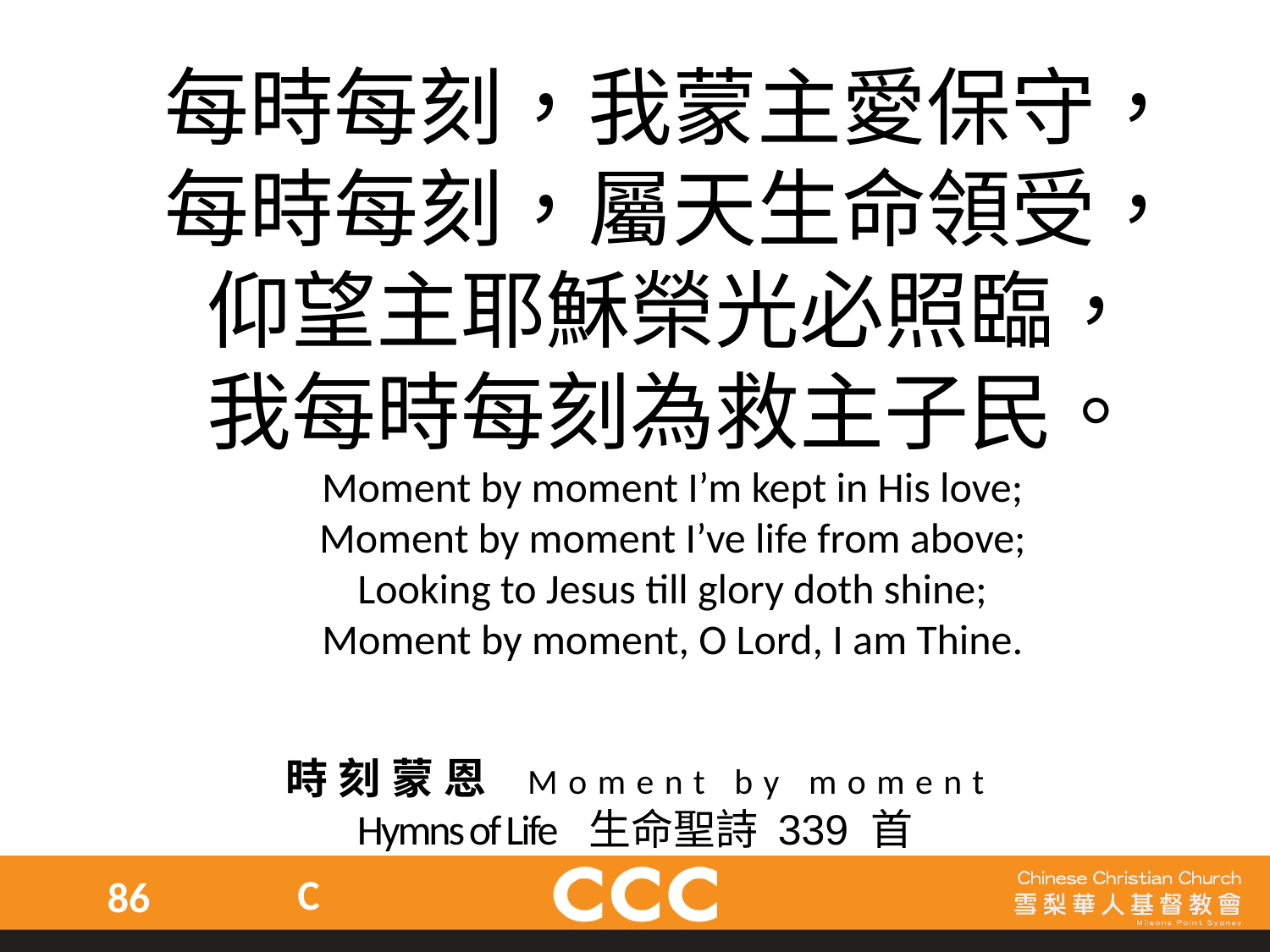

每時每刻，我蒙主愛保守，
每時每刻，屬天生命領受，
仰望主耶穌榮光必照臨，
我每時每刻為救主子民。
Moment by moment I’m kept in His love;
Moment by moment I’ve life from above;
Looking to Jesus till glory doth shine;
Moment by moment, O Lord, I am Thine.
時刻蒙恩 Moment by moment
Hymns of Life   生命聖詩 339 首
C
86